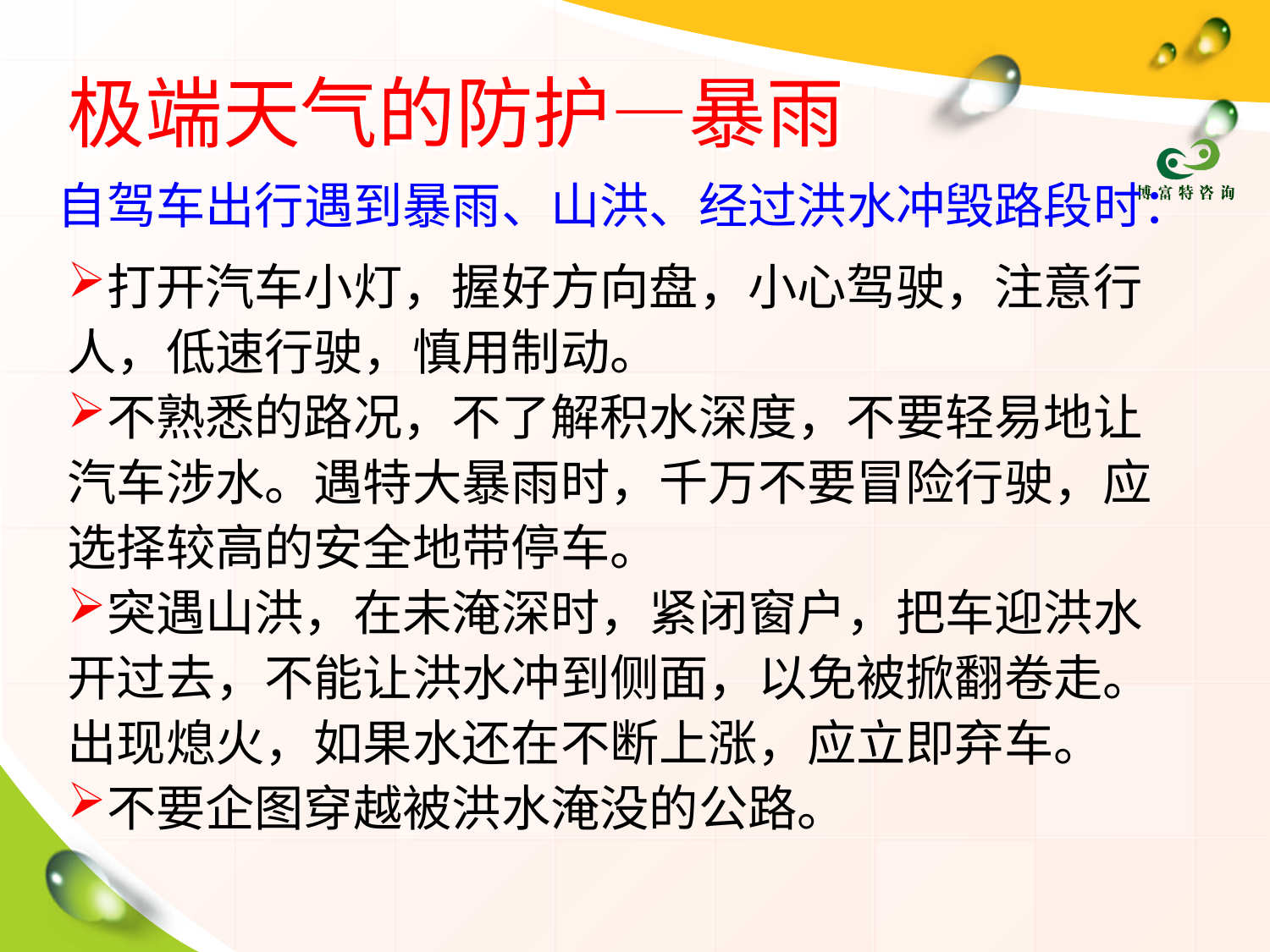

# 极端天气的防护—暴雨
自驾车出行遇到暴雨、山洪、经过洪水冲毁路段时：
打开汽车小灯，握好方向盘，小心驾驶，注意行人，低速行驶，慎用制动。
不熟悉的路况，不了解积水深度，不要轻易地让汽车涉水。遇特大暴雨时，千万不要冒险行驶，应选择较高的安全地带停车。
突遇山洪，在未淹深时，紧闭窗户，把车迎洪水开过去，不能让洪水冲到侧面，以免被掀翻卷走。出现熄火，如果水还在不断上涨，应立即弃车。
不要企图穿越被洪水淹没的公路。